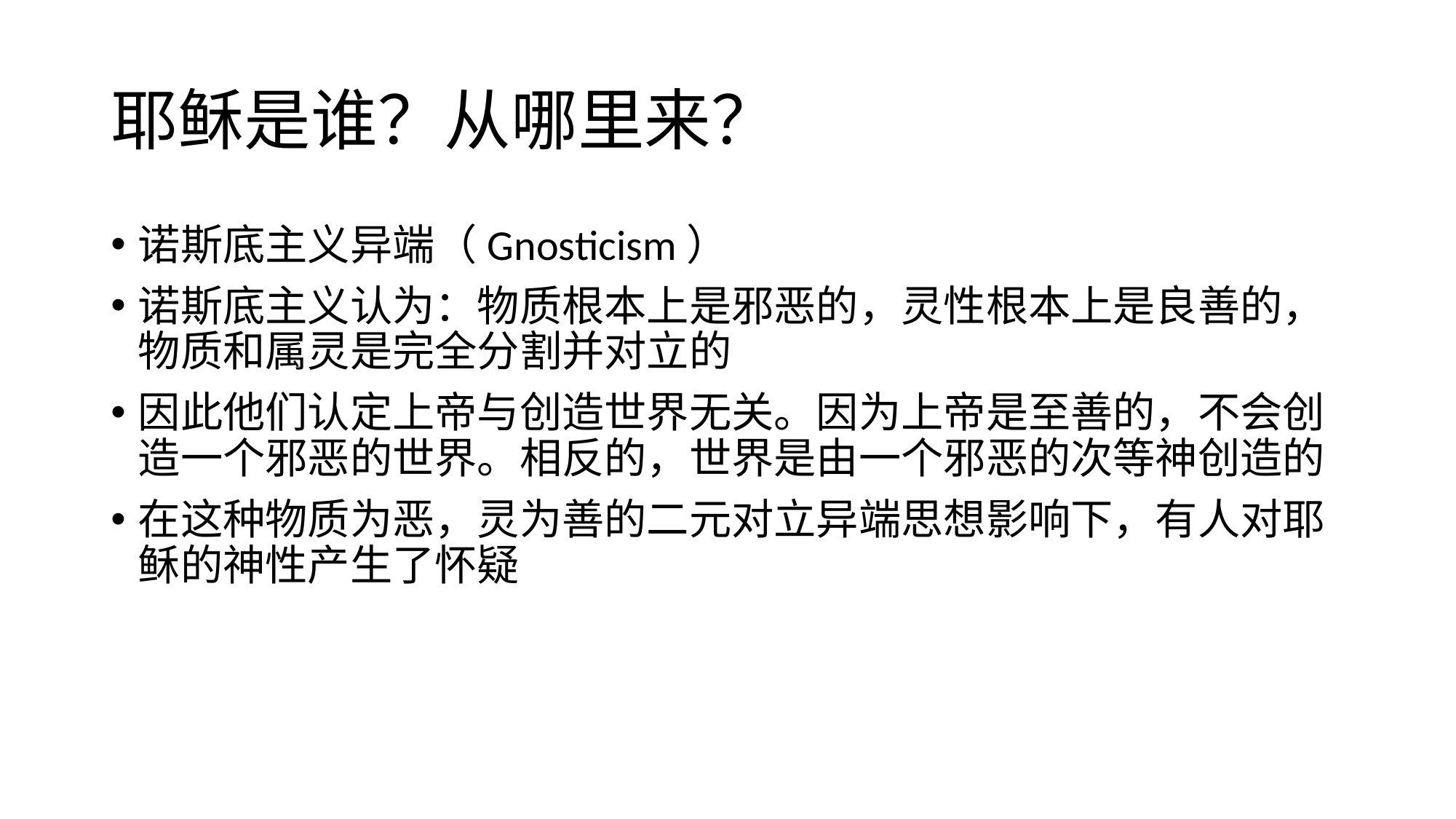

# 耶稣是谁？从哪里来？
诺斯底主义异端（Gnosticism）
诺斯底主义认为：物质根本上是邪恶的，灵性根本上是良善的，物质和属灵是完全分割并对立的
因此他们认定上帝与创造世界无关。因为上帝是至善的，不会创造一个邪恶的世界。相反的，世界是由一个邪恶的次等神创造的
在这种物质为恶，灵为善的二元对立异端思想影响下，有人对耶稣的神性产生了怀疑